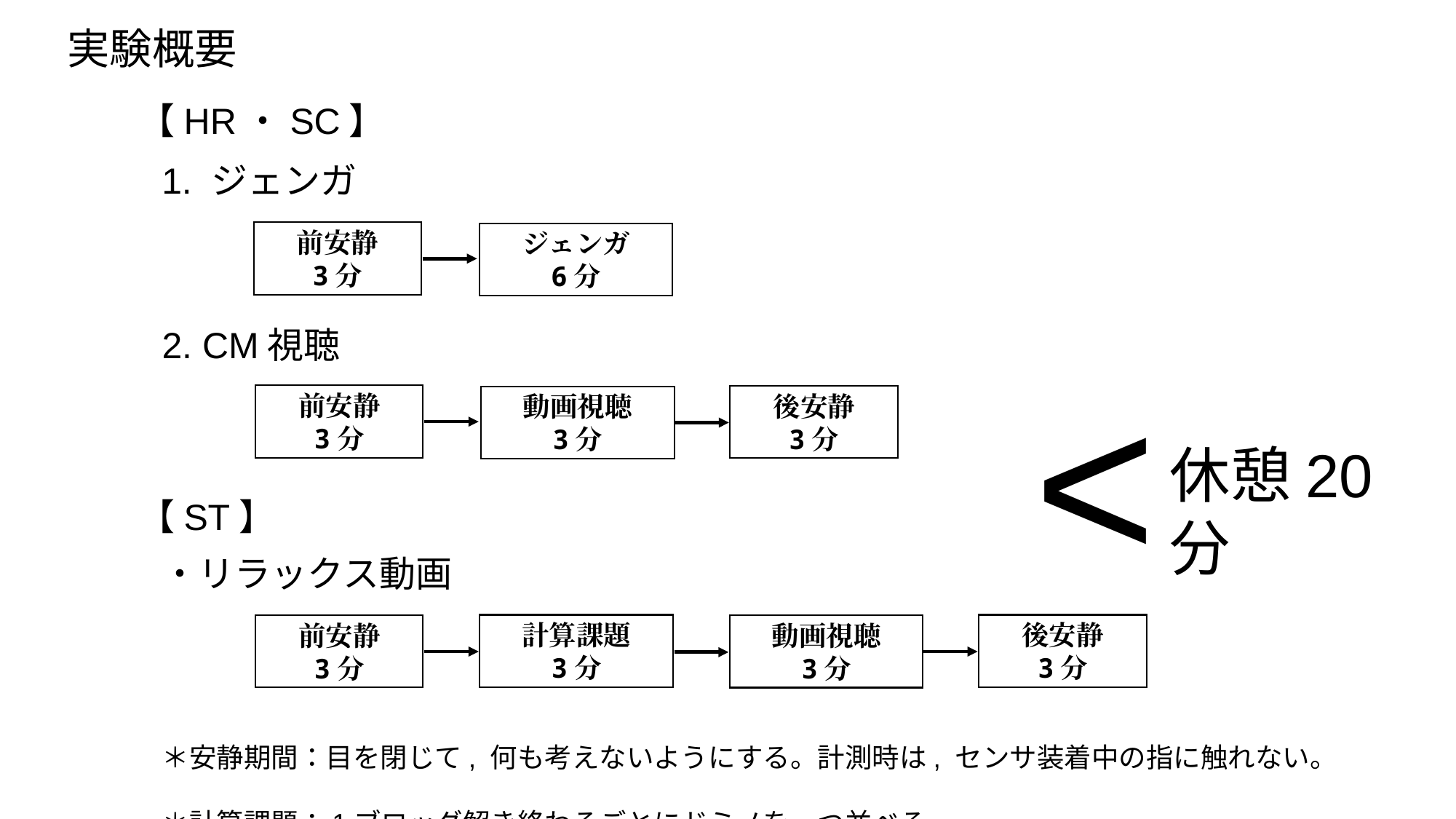

実験概要
【HR・SC】
1. ジェンガ
前安静
3分
ジェンガ
6分
2. CM視聴
<
前安静
3分
後安静
3分
動画視聴
3分
休憩20分
【ST】
・リラックス動画
計算課題
3分
後安静
3分
前安静
3分
動画視聴
3分
＊安静期間：目を閉じて, 何も考えないようにする。計測時は, センサ装着中の指に触れない。
＊計算課題：1ブロッグ解き終わるごとにドミノを一つ並べる。